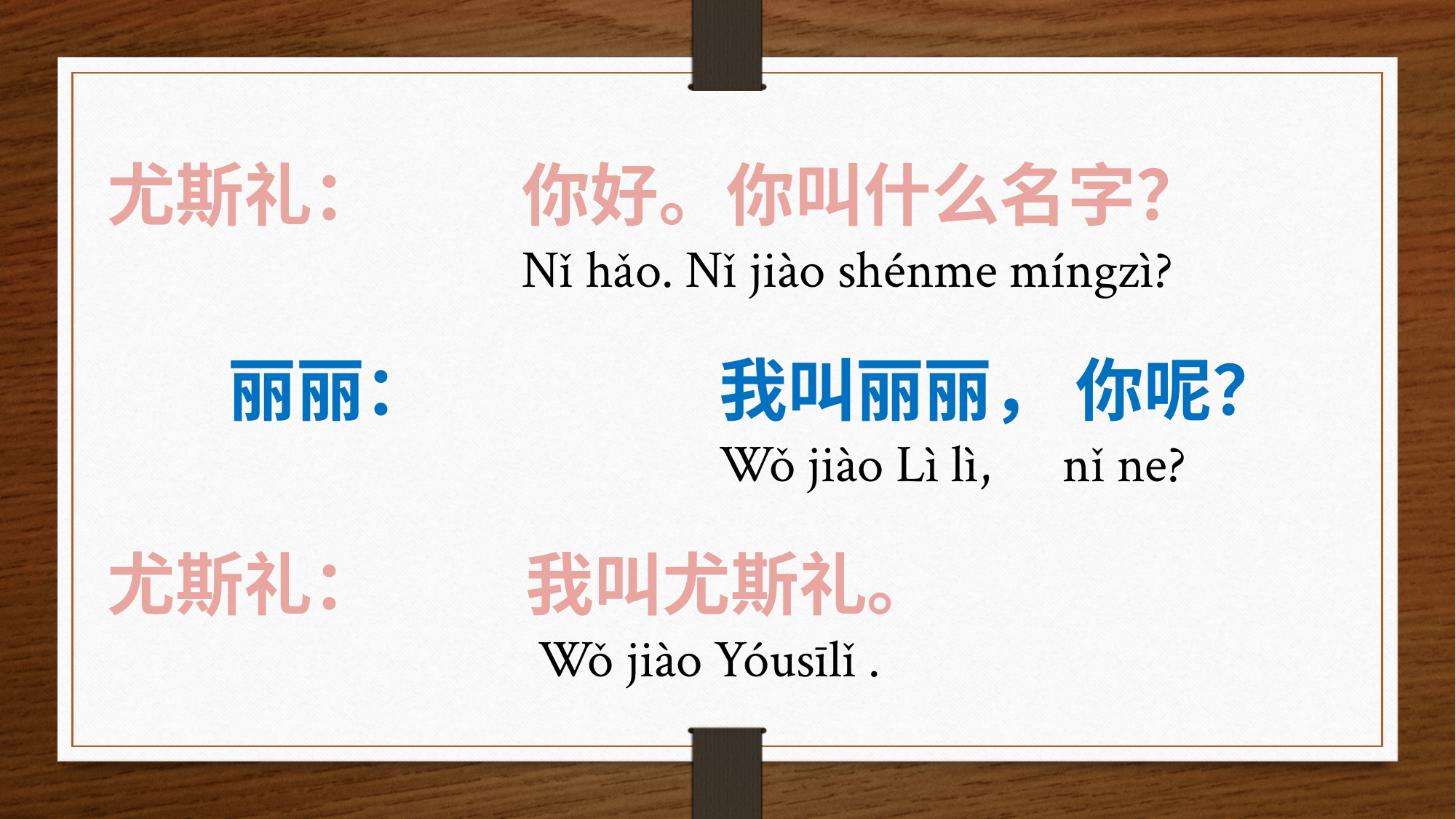

尤斯礼：
你好。你叫什么名字？
Nǐ hǎo. Nǐ jiào shénme míngzì?
丽丽：
我叫丽丽， 你呢？
Wǒ jiào Lì lì,      nǐ ne?
尤斯礼：
我叫尤斯礼。
 Wǒ jiào Yóusīlǐ .